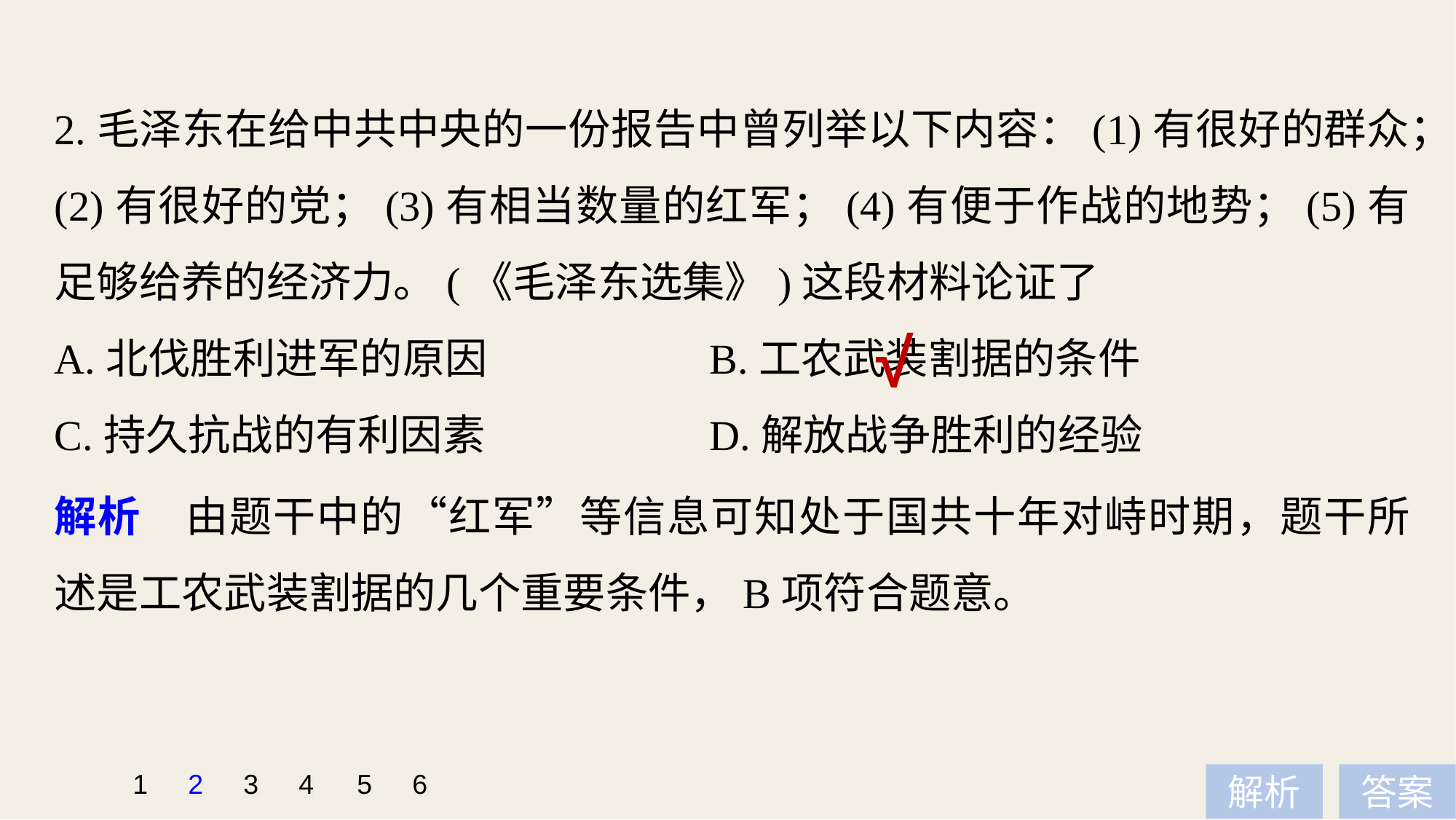

2.毛泽东在给中共中央的一份报告中曾列举以下内容：(1)有很好的群众；(2)有很好的党；(3)有相当数量的红军；(4)有便于作战的地势；(5)有足够给养的经济力。(《毛泽东选集》)这段材料论证了
A.北伐胜利进军的原因  		B.工农武装割据的条件
C.持久抗战的有利因素  		D.解放战争胜利的经验
√
解析　由题干中的“红军”等信息可知处于国共十年对峙时期，题干所述是工农武装割据的几个重要条件，B项符合题意。
1
2
3
4
5
6
解析
答案